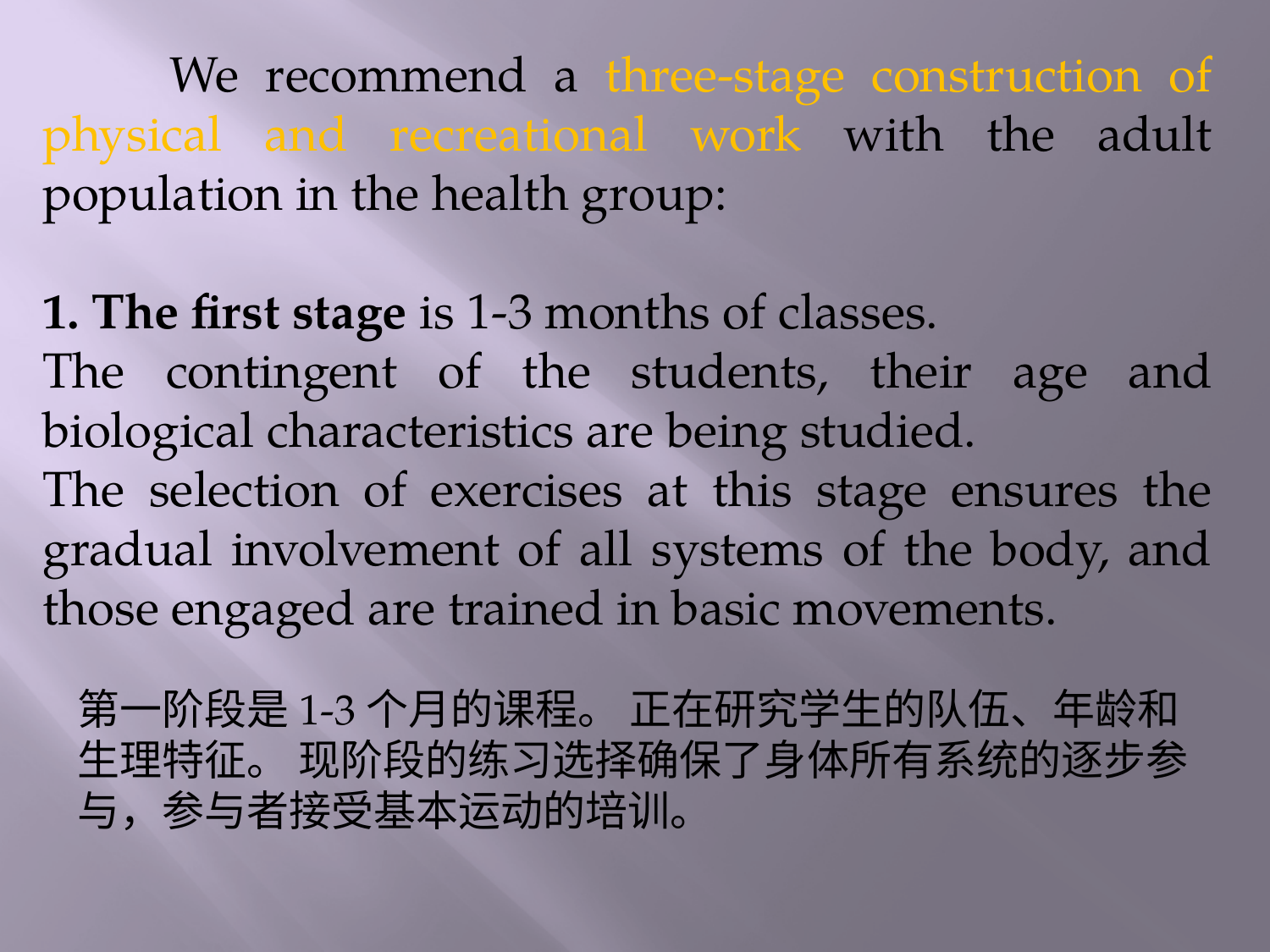

We recommend a three-stage construction of physical and recreational work with the adult population in the health group:

1. The first stage is 1-3 months of classes.
The contingent of the students, their age and biological characteristics are being studied.
The selection of exercises at this stage ensures the gradual involvement of all systems of the body, and those engaged are trained in basic movements.

第一阶段是1-3个月的课程。 正在研究学生的队伍、年龄和生理特征。 现阶段的练习选择确保了身体所有系统的逐步参与，参与者接受基本运动的培训。